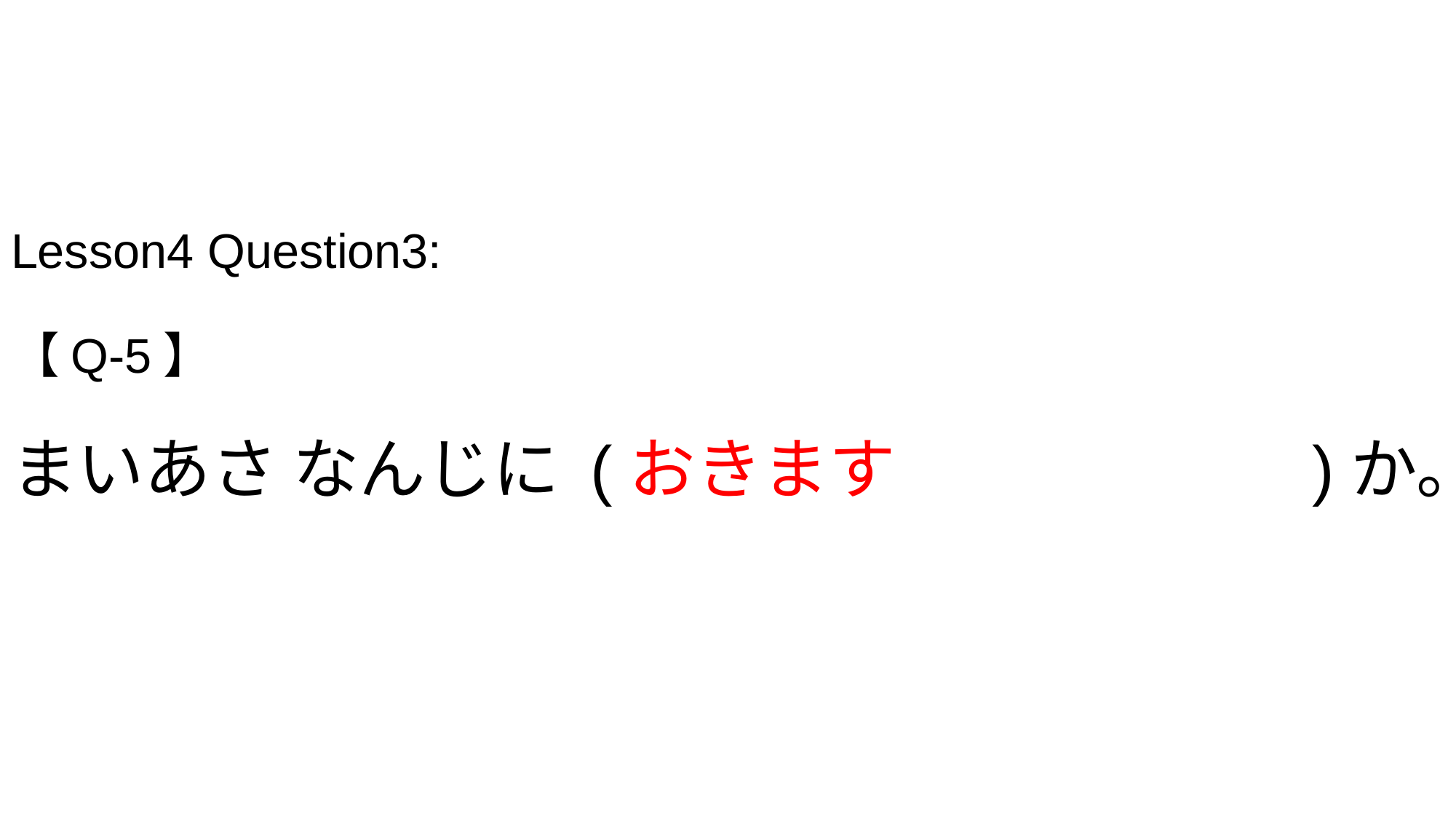

# Lesson4 Question3: 【Q-5】 まいあさ なんじに (おきます・おきました)か。